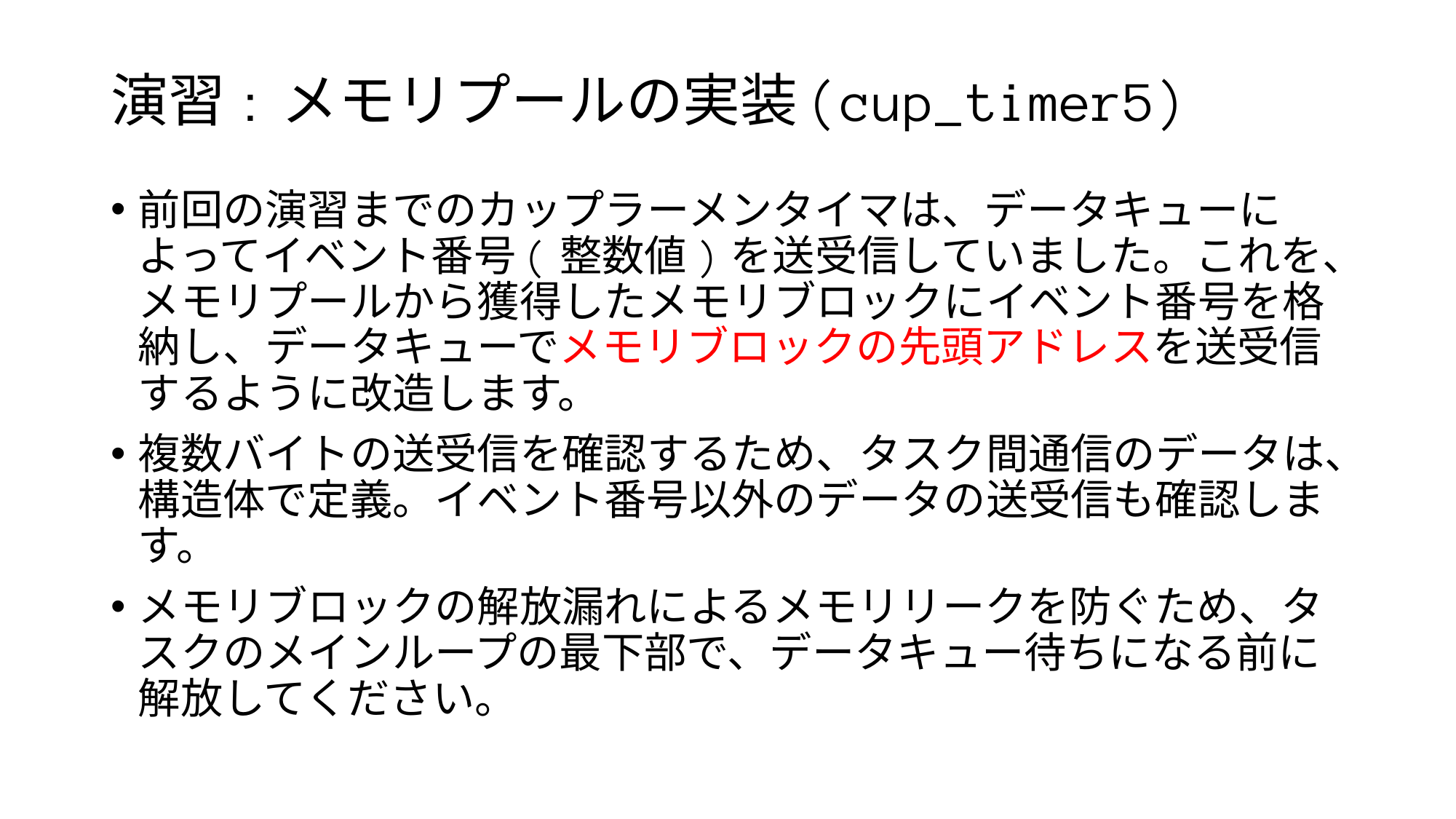

# 演習:メモリプールの実装(cup_timer5)
前回の演習までのカップラーメンタイマは、データキューによってイベント番号(整数値)を送受信していました。これを、メモリプールから獲得したメモリブロックにイベント番号を格納し、データキューでメモリブロックの先頭アドレスを送受信するように改造します。
複数バイトの送受信を確認するため、タスク間通信のデータは、構造体で定義。イベント番号以外のデータの送受信も確認します。
メモリブロックの解放漏れによるメモリリークを防ぐため、タスクのメインループの最下部で、データキュー待ちになる前に解放してください。